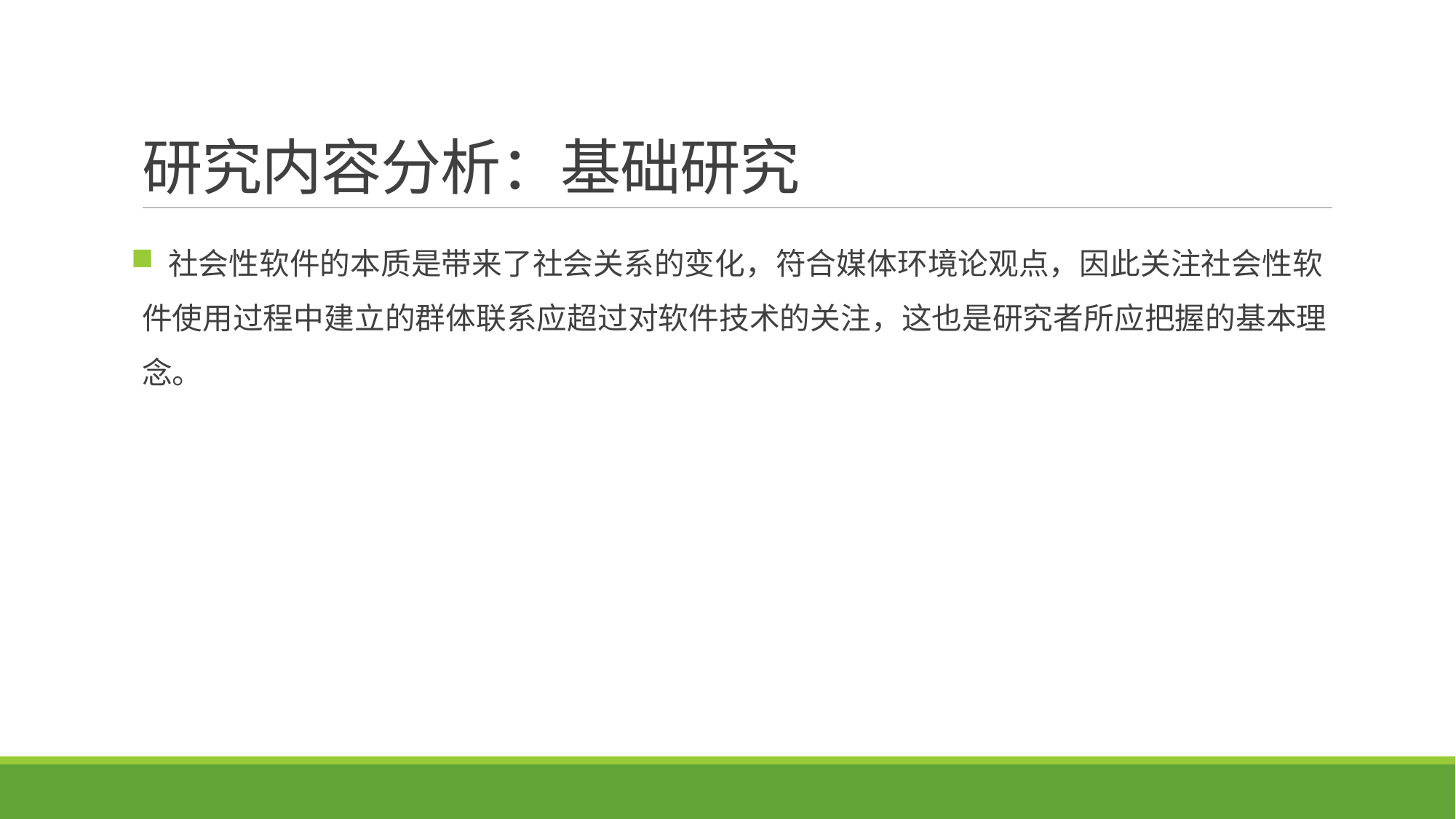

# 研究内容分析：基础研究
 社会性软件的本质是带来了社会关系的变化，符合媒体环境论观点，因此关注社会性软件使用过程中建立的群体联系应超过对软件技术的关注，这也是研究者所应把握的基本理念。